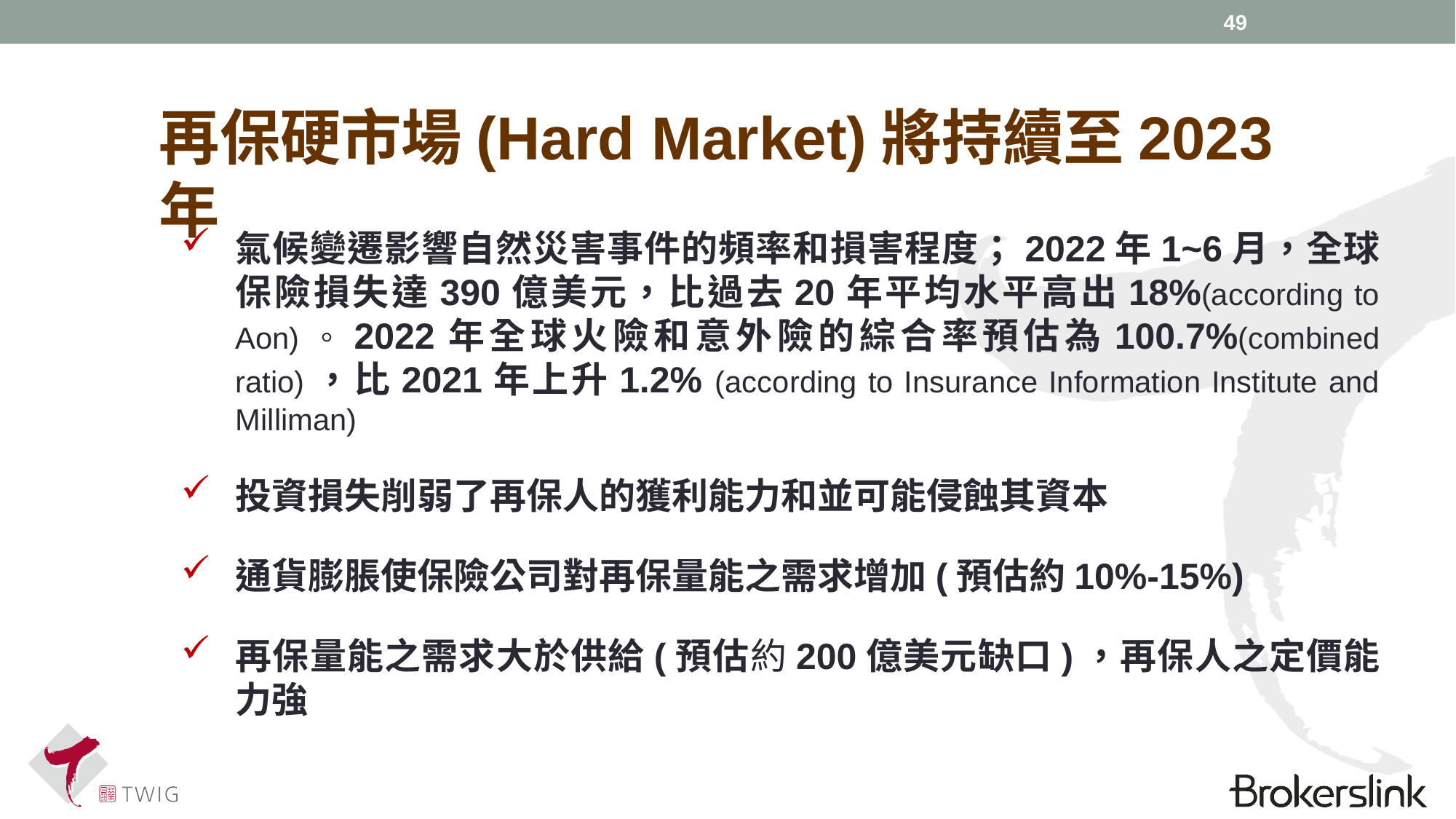

49
再保硬市場(Hard Market)將持續至2023年
氣候變遷影響自然災害事件的頻率和損害程度；2022年1~6月，全球保險損失達390億美元，比過去20年平均水平高出18%(according to Aon)。2022年全球火險和意外險的綜合率預估為100.7%(combined ratio)，比2021年上升1.2% (according to Insurance Information Institute and Milliman)
投資損失削弱了再保人的獲利能力和並可能侵蝕其資本
通貨膨脹使保險公司對再保量能之需求增加(預估約10%-15%)
再保量能之需求大於供給(預估約200億美元缺口)，再保人之定價能力強